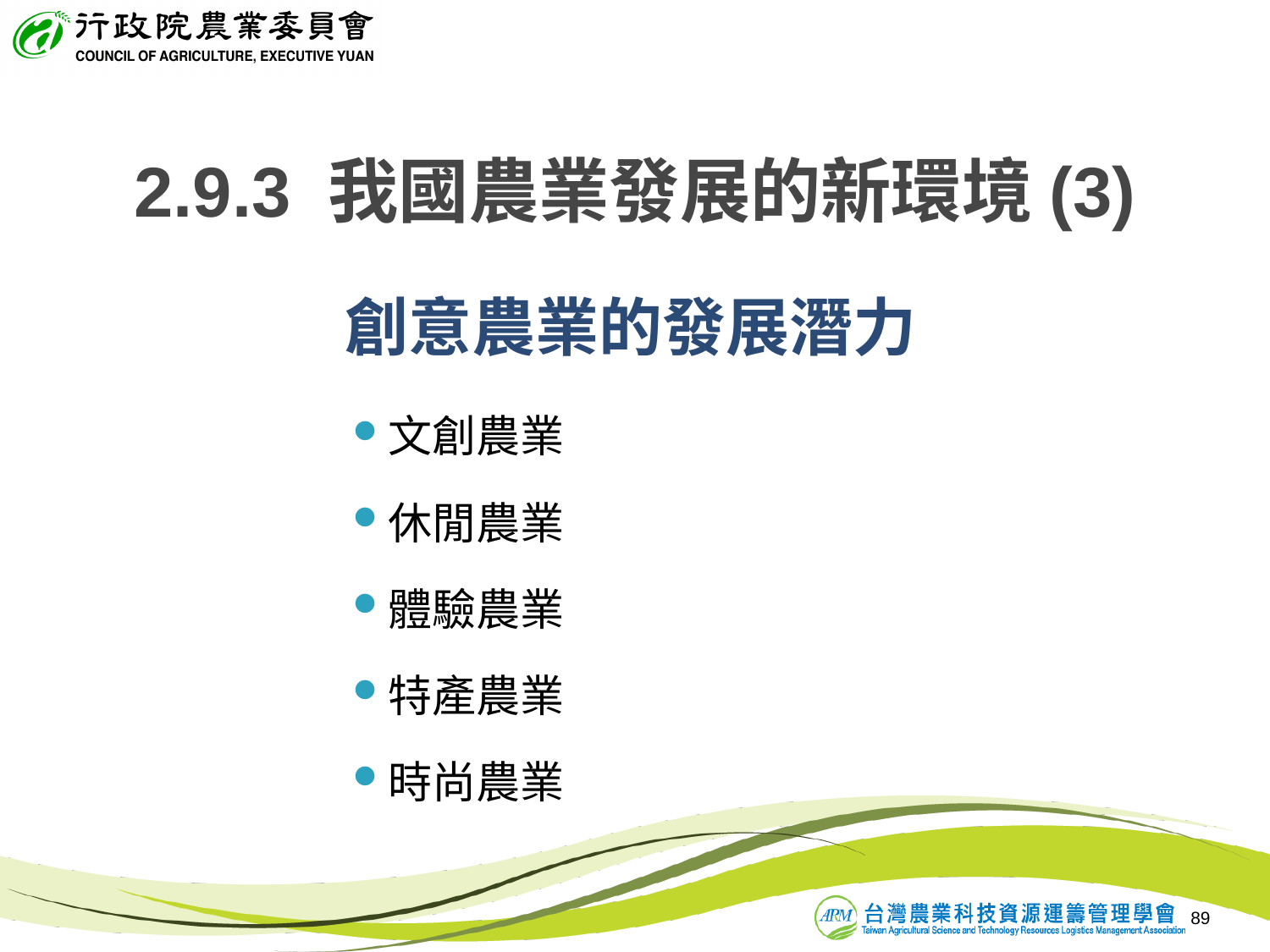

2.9.3 我國農業發展的新環境(3)
創意農業的發展潛力
文創農業
休閒農業
體驗農業
特產農業
時尚農業
89